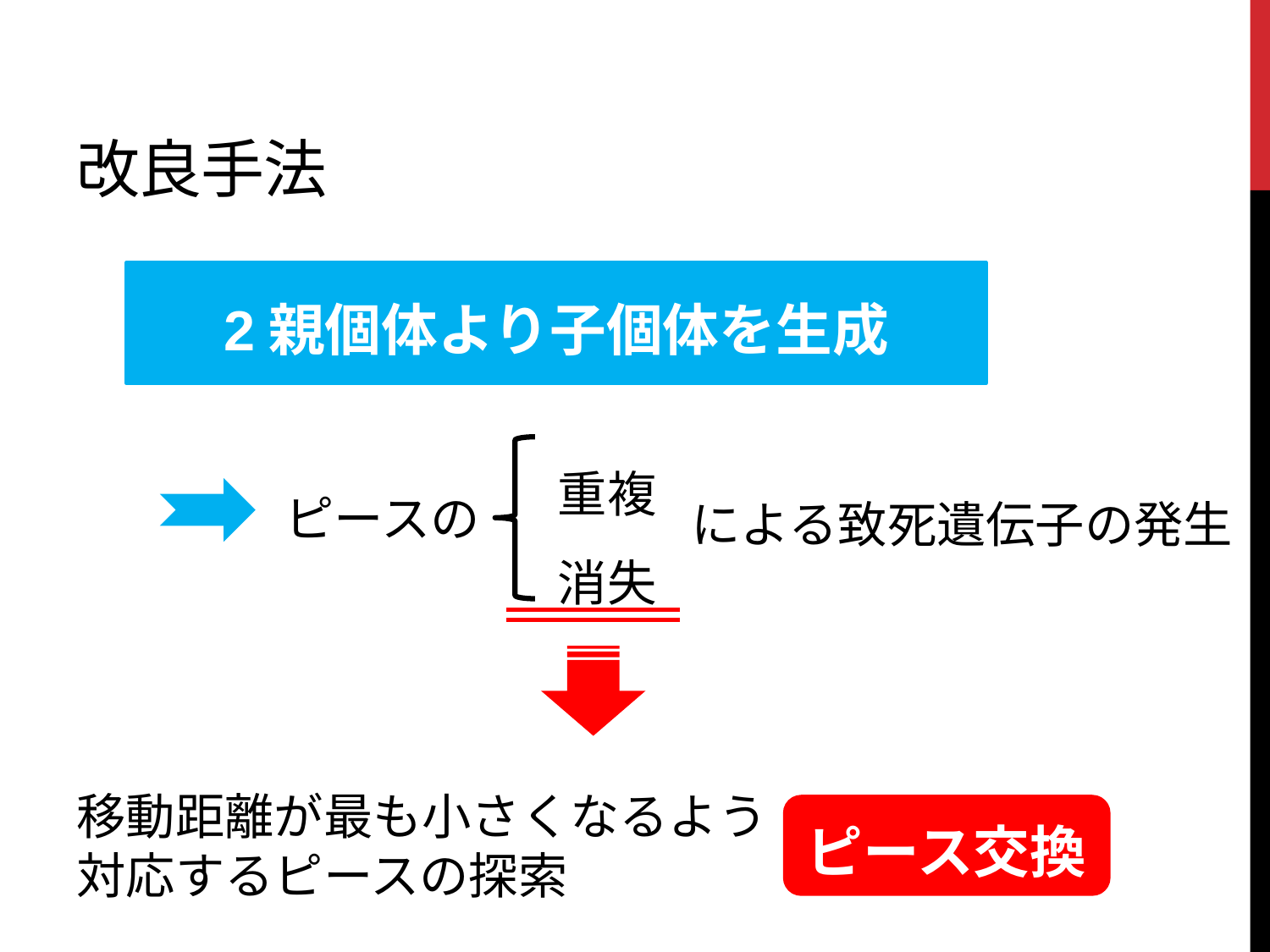

# 改良手法
2親個体より子個体を生成
重複
消失

ピースの
による致死遺伝子の発生

移動距離が最も小さくなるよう
対応するピースの探索
ピース交換